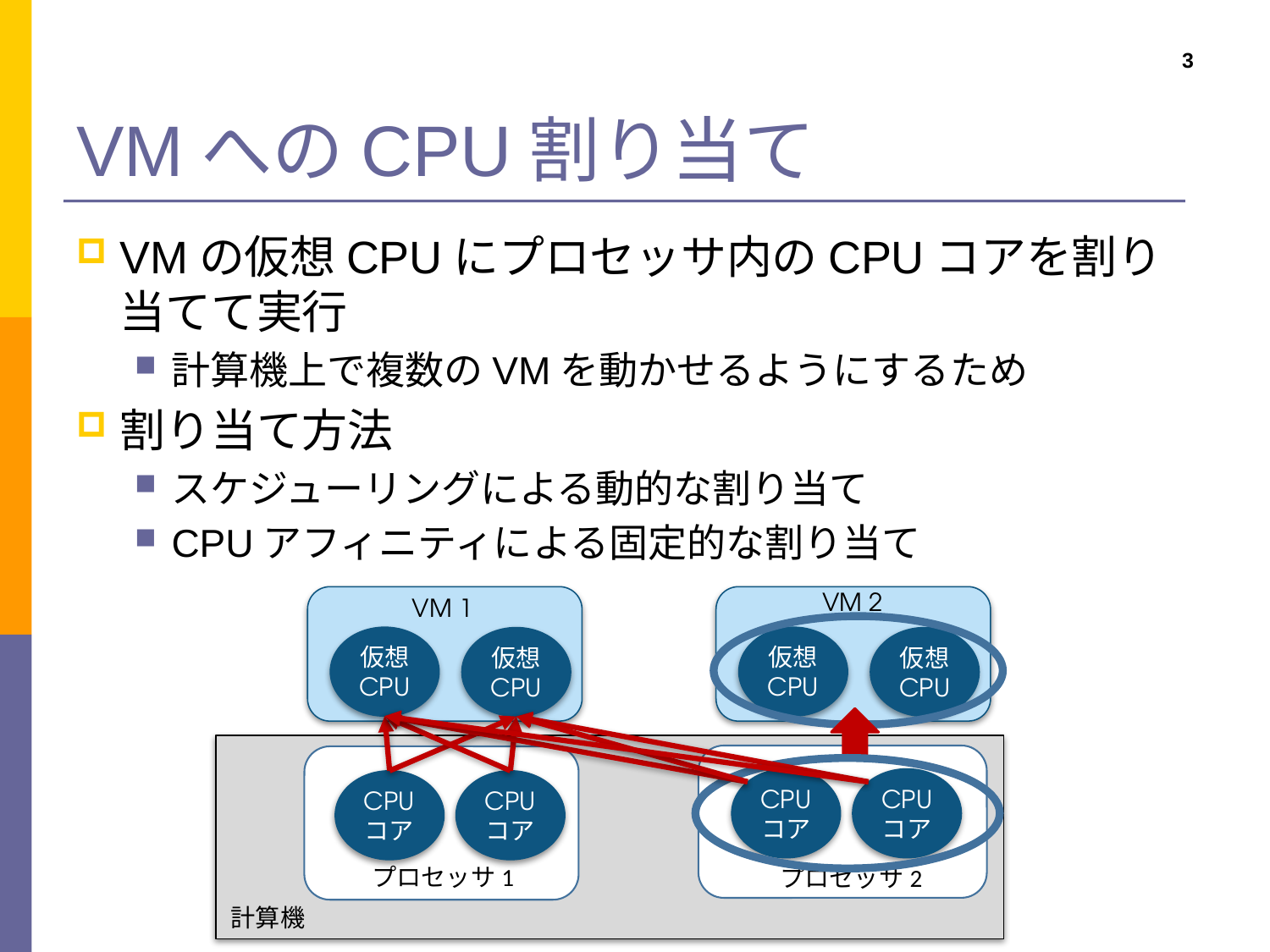

# VMへのCPU割り当て
3
VMの仮想CPUにプロセッサ内のCPUコアを割り当てて実行
計算機上で複数のVMを動かせるようにするため
割り当て方法
スケジューリングによる動的な割り当て
CPUアフィニティによる固定的な割り当て
VM 2
VM 1

仮想
CPU
仮想
CPU
仮想
CPU
仮想
CPU

CPU
コア
CPU
コア
CPU
コア
CPU
コア
プロセッサ1
プロセッサ2
計算機